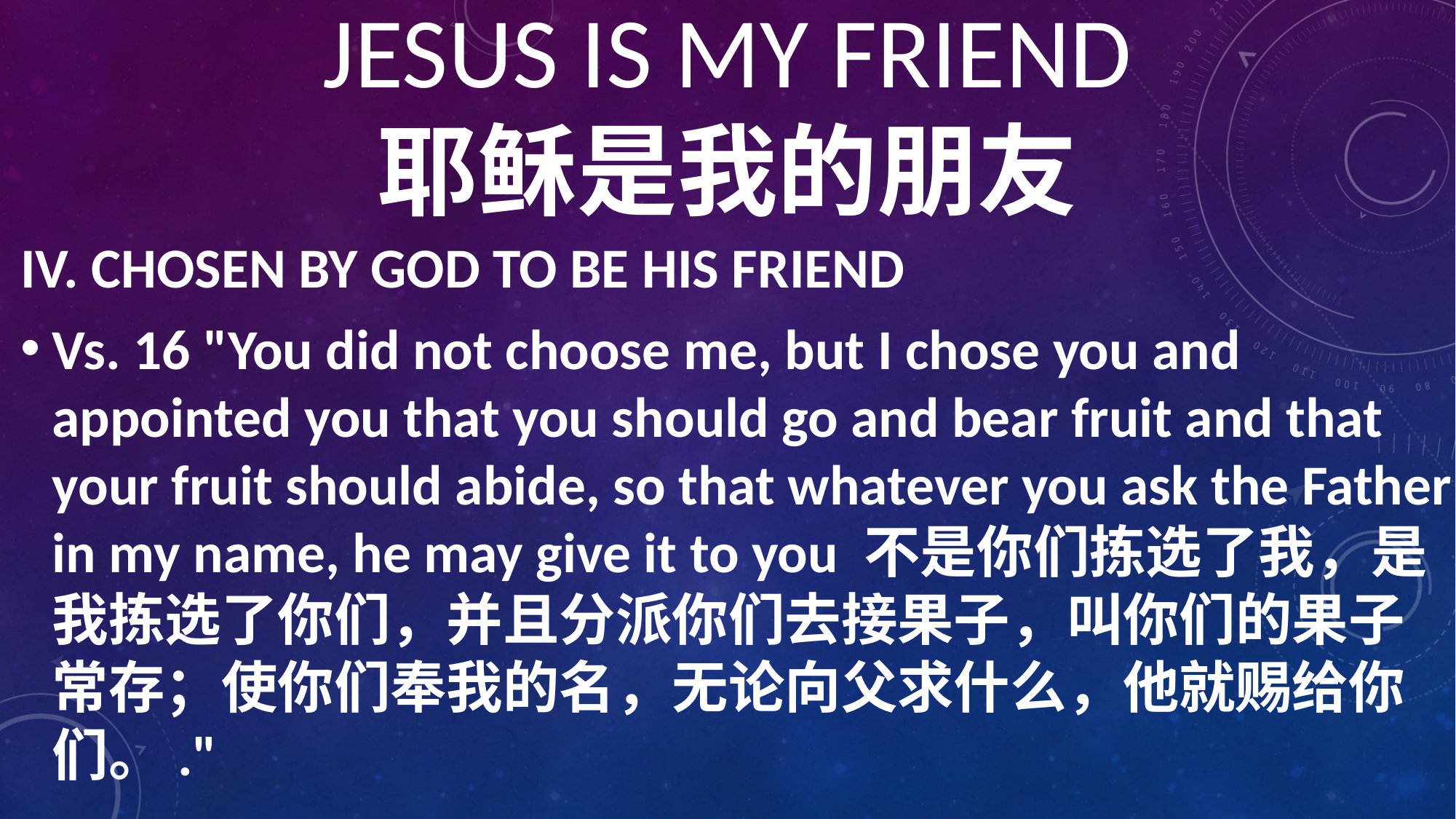

# JESUS IS MY FRIEND 耶稣是我的朋友
IV. CHOSEN BY GOD TO BE HIS FRIEND
Vs. 16 "You did not choose me, but I chose you and appointed you that you should go and bear fruit and that your fruit should abide, so that whatever you ask the Father in my name, he may give it to you 不是你们拣选了我，是我拣选了你们，并且分派你们去接果子，叫你们的果子常存；使你们奉我的名，无论向父求什么，他就赐给你们。."